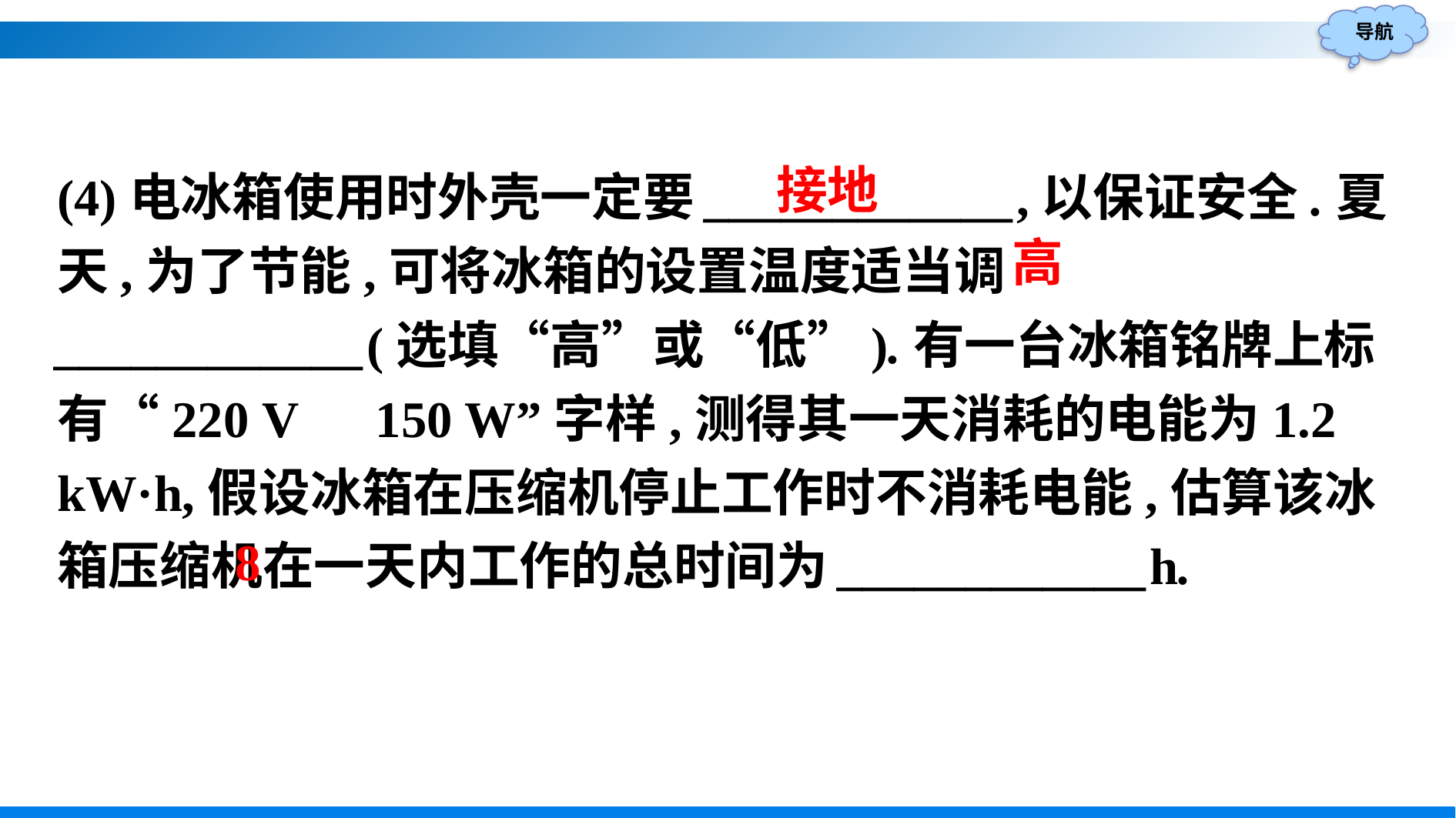

(4)电冰箱使用时外壳一定要____________,以保证安全.夏天,为了节能,可将冰箱的设置温度适当调____________(选填“高”或“低”).有一台冰箱铭牌上标有“220 V　150 W”字样,测得其一天消耗的电能为1.2 kW·h,假设冰箱在压缩机停止工作时不消耗电能,估算该冰箱压缩机在一天内工作的总时间为____________h.
接地
高
8